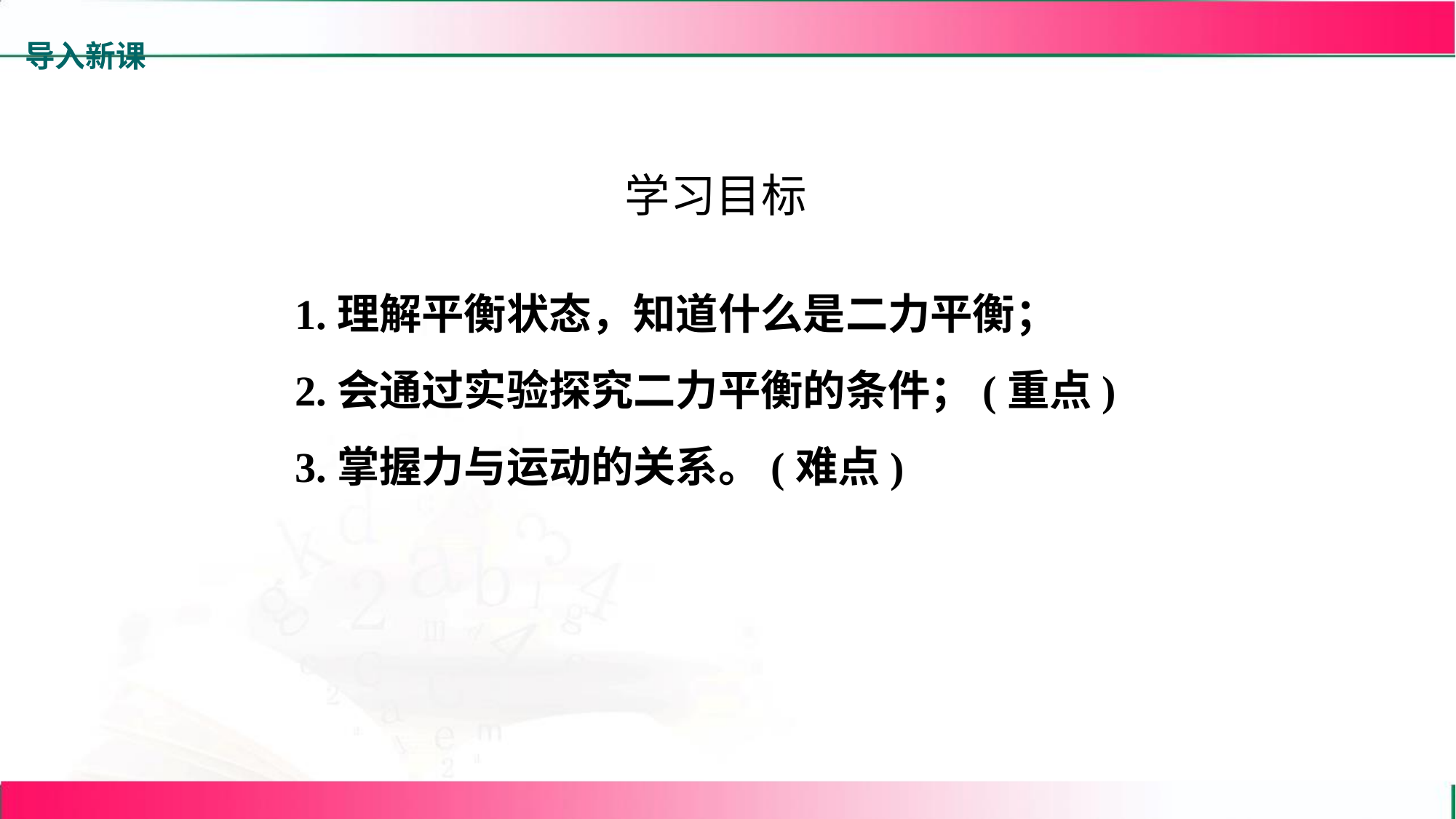

导入新课
学习目标
1.理解平衡状态，知道什么是二力平衡；
2.会通过实验探究二力平衡的条件；(重点)
3.掌握力与运动的关系。(难点)